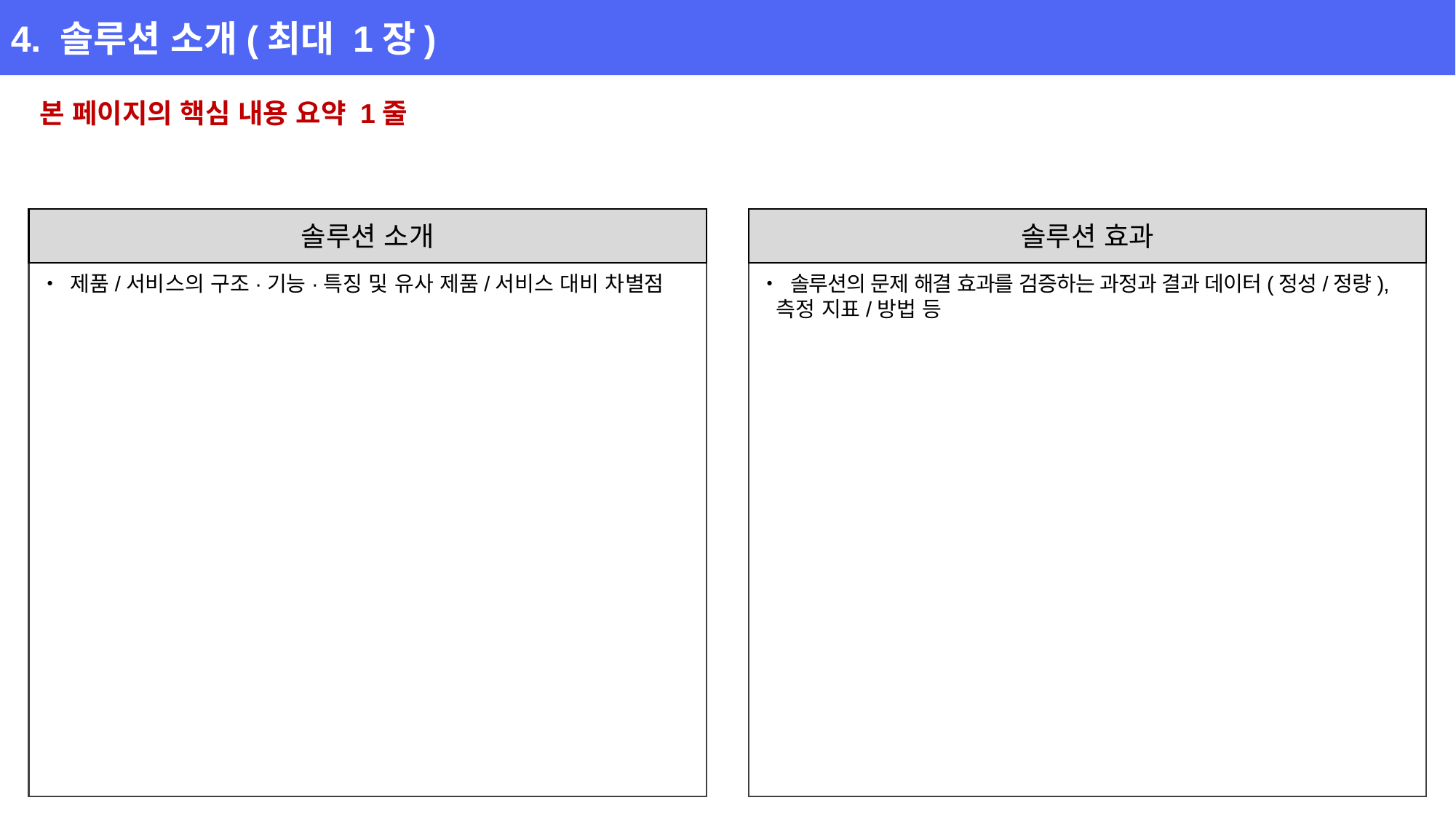

4. 솔루션 소개(최대 1장)
본 페이지의 핵심 내용 요약 1줄
솔루션 소개

솔루션 효과

• 제품/서비스의 구조·기능·특징 및 유사 제품/서비스 대비 차별점
• 솔루션의 문제 해결 효과를 검증하는 과정과 결과 데이터(정성/정량),
  측정 지표/방법 등